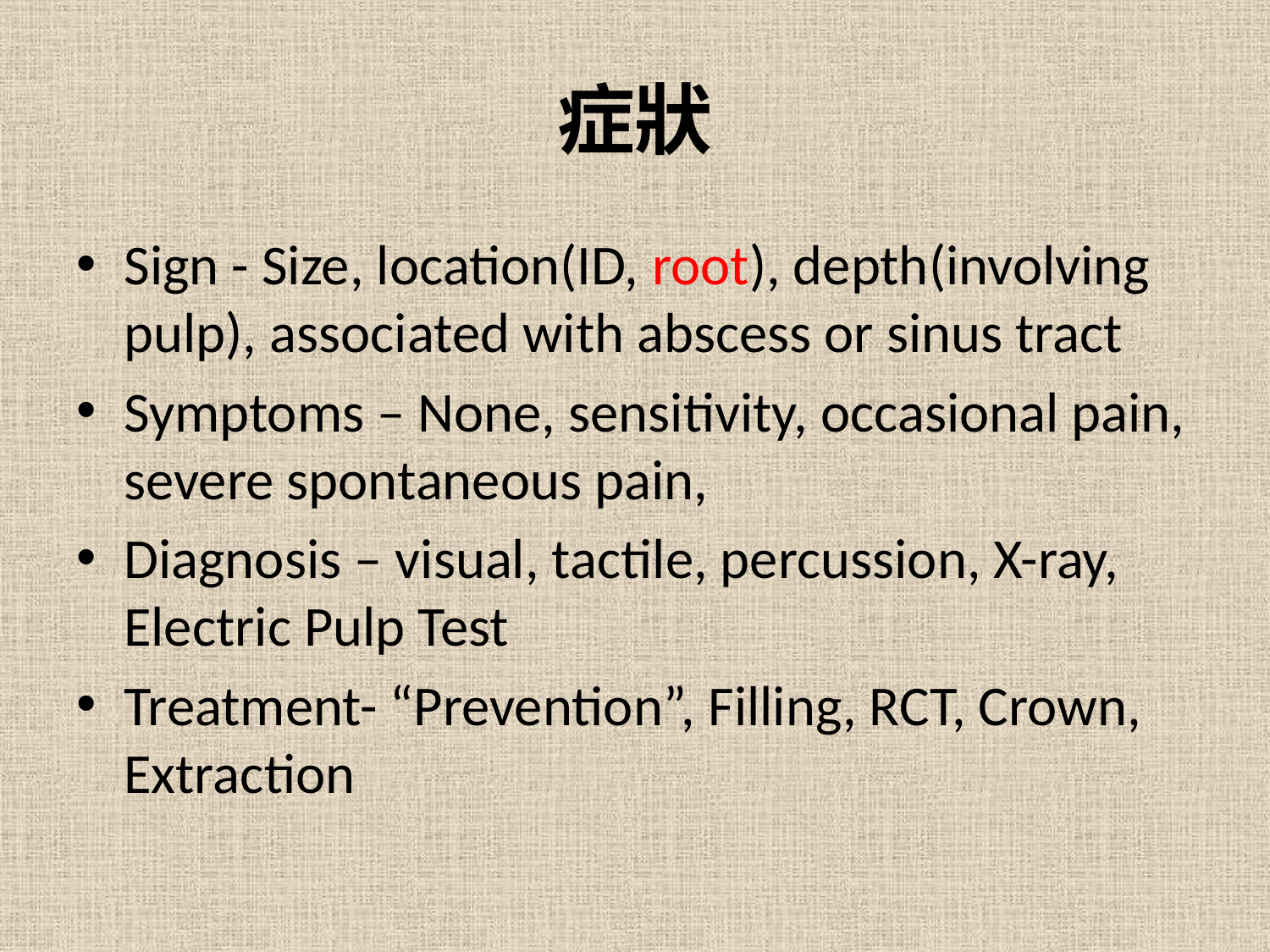

# 症狀
Sign - Size, location(ID, root), depth(involving pulp), associated with abscess or sinus tract
Symptoms – None, sensitivity, occasional pain, severe spontaneous pain,
Diagnosis – visual, tactile, percussion, X-ray, Electric Pulp Test
Treatment- “Prevention”, Filling, RCT, Crown, Extraction